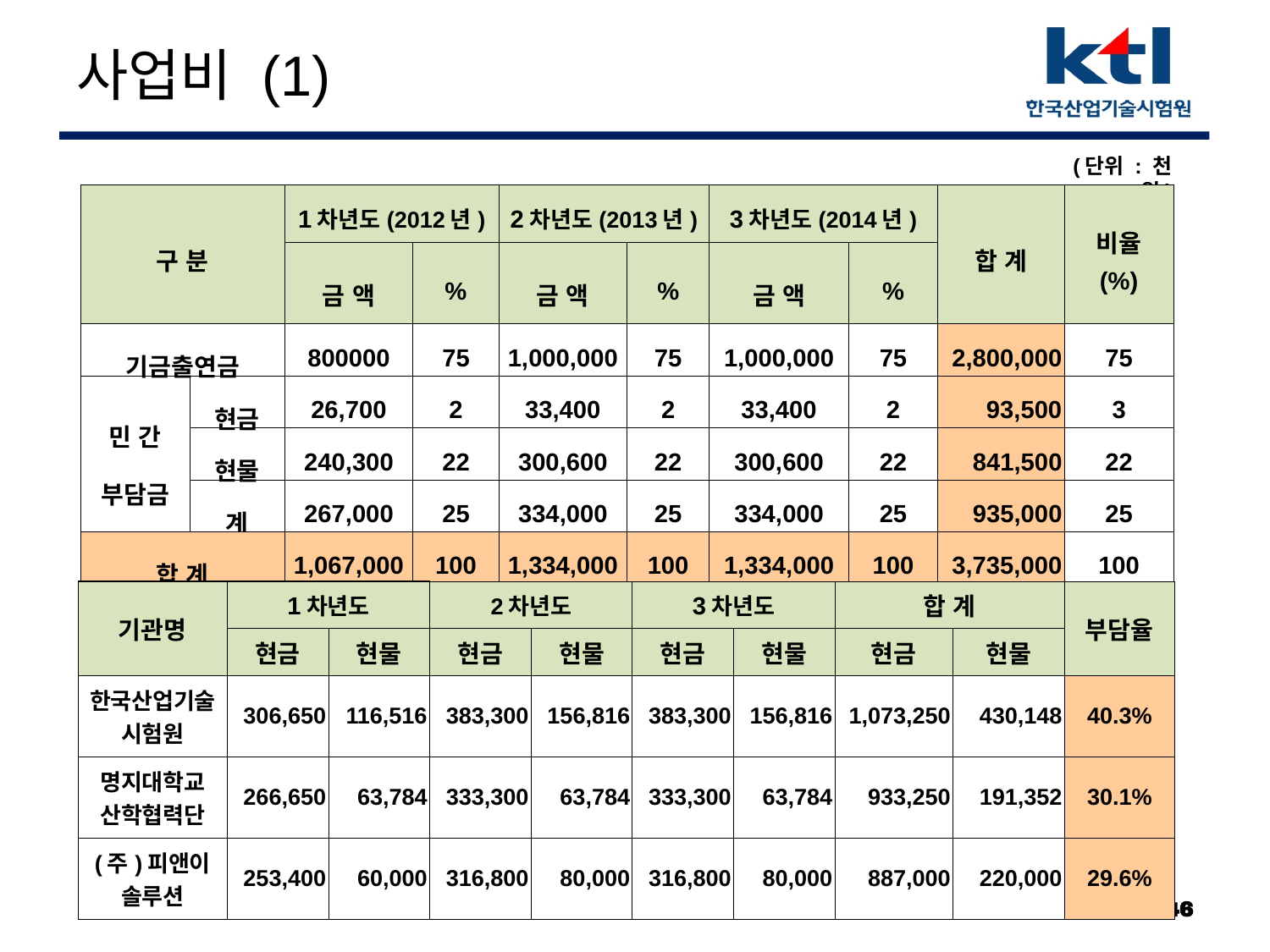

# 사업비 (1)
(단위 : 천원)
| 구 분 |  | 1차년도(2012년) |  | 2차년도(2013년) |  | 3차년도(2014년) |  | 합 계 | 비율 (%) |
| --- | --- | --- | --- | --- | --- | --- | --- | --- | --- |
|  |  | 금 액 | % | 금 액 | % | 금 액 | % |  |  |
| 기금출연금 |  | 800000 | 75 | 1,000,000 | 75 | 1,000,000 | 75 | 2,800,000 | 75 |
| 민 간 부담금 | 현금 | 26,700 | 2 | 33,400 | 2 | 33,400 | 2 | 93,500 | 3 |
|  | 현물 | 240,300 | 22 | 300,600 | 22 | 300,600 | 22 | 841,500 | 22 |
|  | 계 | 267,000 | 25 | 334,000 | 25 | 334,000 | 25 | 935,000 | 25 |
| 합 계 |  | 1,067,000 | 100 | 1,334,000 | 100 | 1,334,000 | 100 | 3,735,000 | 100 |
| 기관명 | 1차년도 |  | 2차년도 |  | 3차년도 |  | 합 계 |  | 부담율 |
| --- | --- | --- | --- | --- | --- | --- | --- | --- | --- |
|  | 현금 | 현물 | 현금 | 현물 | 현금 | 현물 | 현금 | 현물 |  |
| 한국산업기술 시험원 | 306,650 | 116,516 | 383,300 | 156,816 | 383,300 | 156,816 | 1,073,250 | 430,148 | 40.3% |
| 명지대학교 산학협력단 | 266,650 | 63,784 | 333,300 | 63,784 | 333,300 | 63,784 | 933,250 | 191,352 | 30.1% |
| (주)피앤이 솔루션 | 253,400 | 60,000 | 316,800 | 80,000 | 316,800 | 80,000 | 887,000 | 220,000 | 29.6% |
46